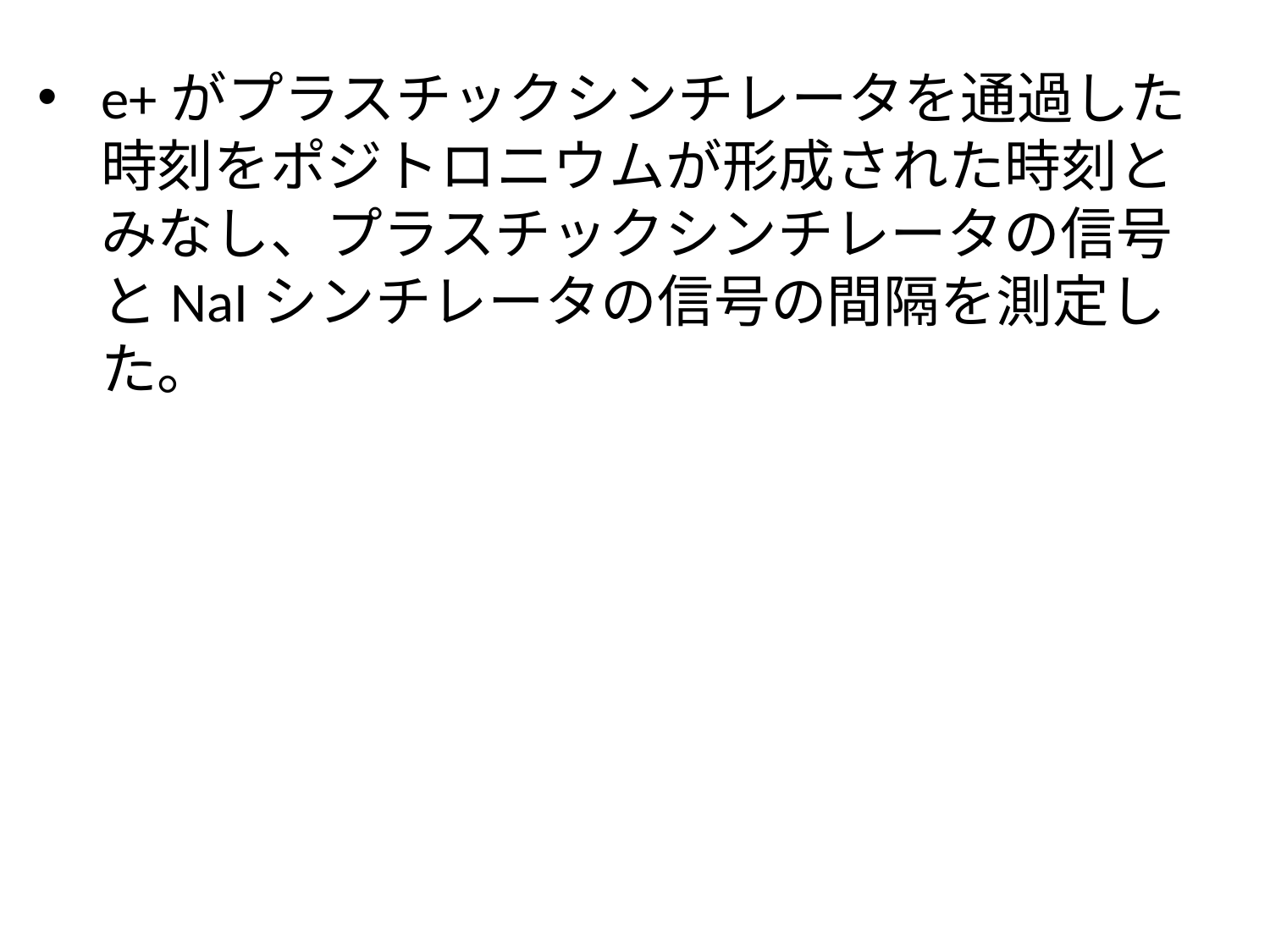

e+がプラスチックシンチレータを通過した時刻をポジトロニウムが形成された時刻とみなし、プラスチックシンチレータの信号とNaIシンチレータの信号の間隔を測定した。